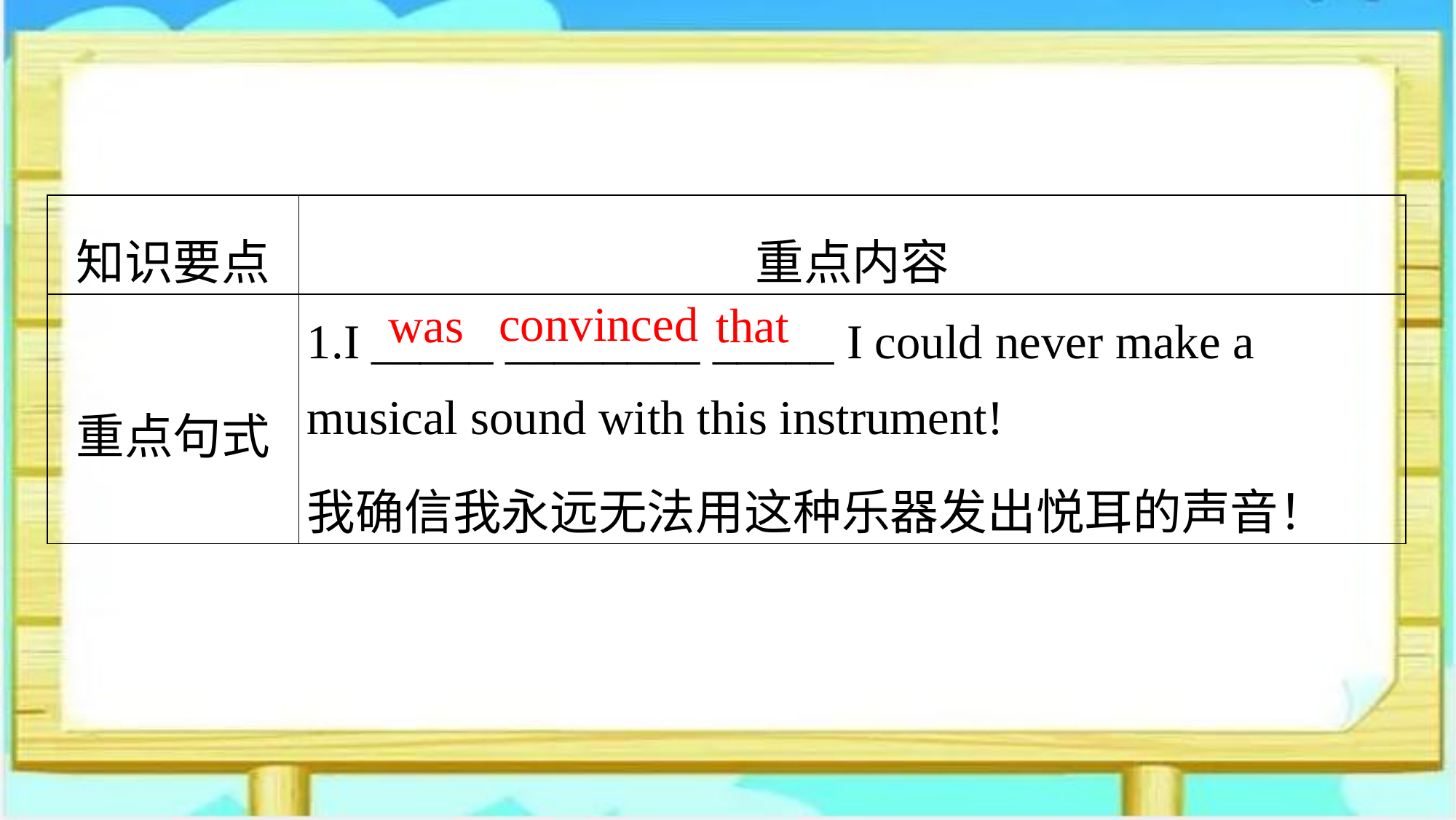

| 知识要点 | 重点内容 |
| --- | --- |
| 重点句式 | 1.I \_\_\_\_\_ \_\_\_\_\_\_\_\_ \_\_\_\_\_ I could never make a musical sound with this instrument! 我确信我永远无法用这种乐器发出悦耳的声音！ |
convinced
was
that